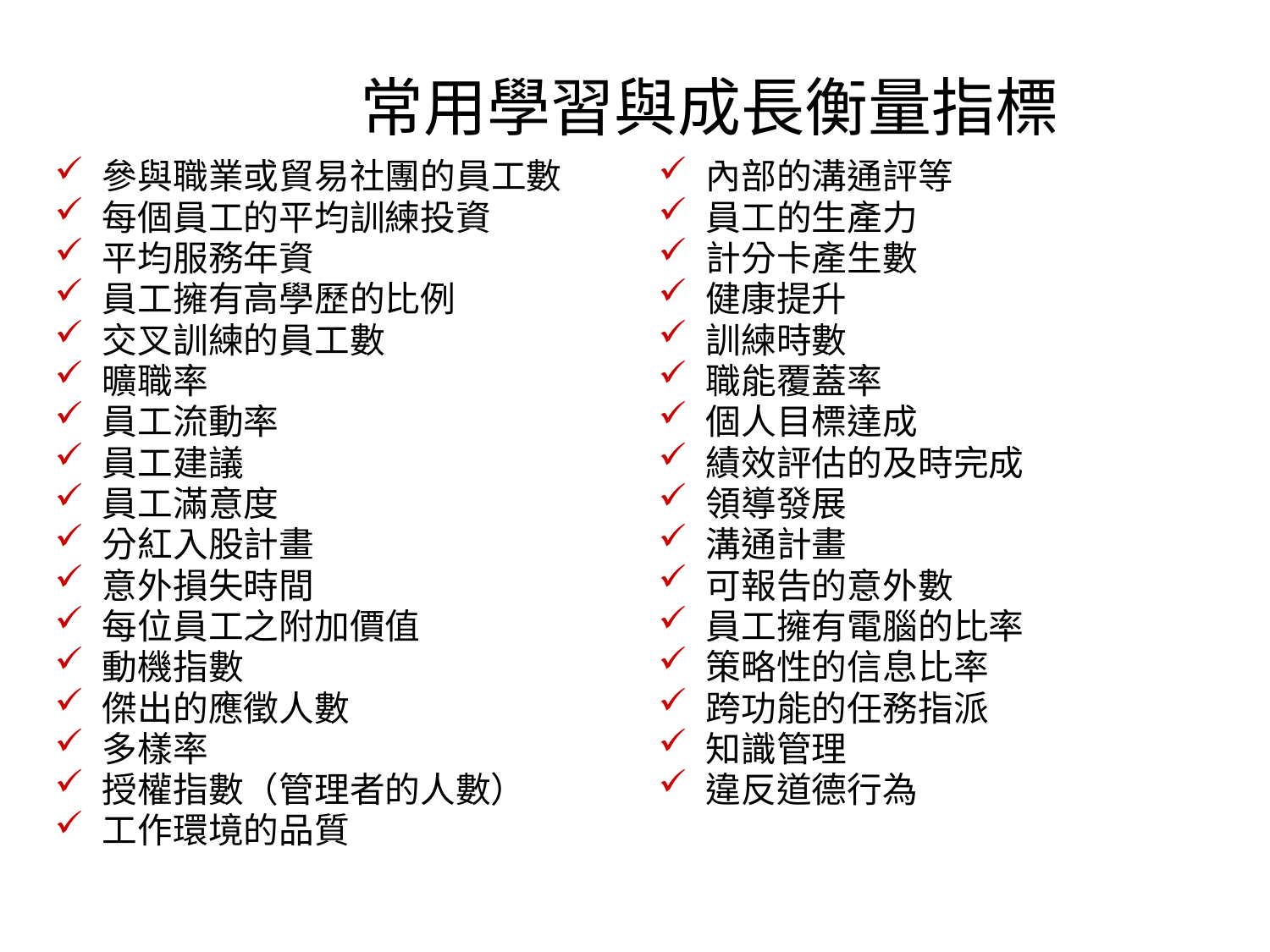

# 常用學習與成長衡量指標
參與職業或貿易社團的員工數
每個員工的平均訓練投資
平均服務年資
員工擁有高學歷的比例
交叉訓練的員工數
曠職率
員工流動率
員工建議
員工滿意度
分紅入股計畫
意外損失時間
每位員工之附加價值
動機指數
傑出的應徵人數
多樣率
授權指數（管理者的人數）
工作環境的品質
內部的溝通評等
員工的生產力
計分卡產生數
健康提升
訓練時數
職能覆蓋率
個人目標達成
績效評估的及時完成
領導發展
溝通計畫
可報告的意外數
員工擁有電腦的比率
策略性的信息比率
跨功能的任務指派
知識管理
違反道德行為